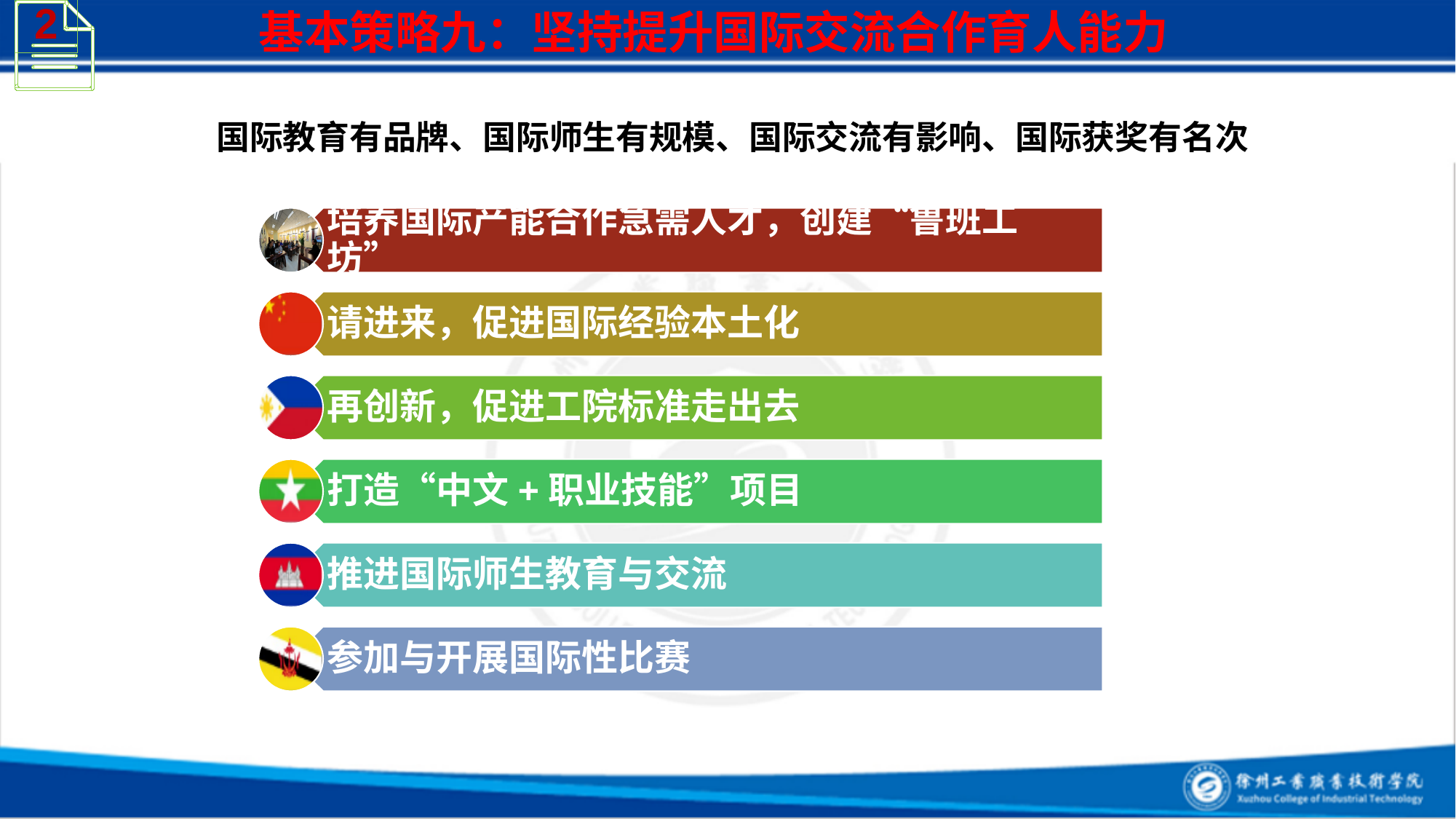

2
  基本策略九：坚持提升国际交流合作育人能力
国际教育有品牌、国际师生有规模、国际交流有影响、国际获奖有名次
培养国际产能合作急需人才，创建“鲁班工坊”
请进来，促进国际经验本土化
再创新，促进工院标准走出去
打造“中文+职业技能”项目
推进国际师生教育与交流
参加与开展国际性比赛